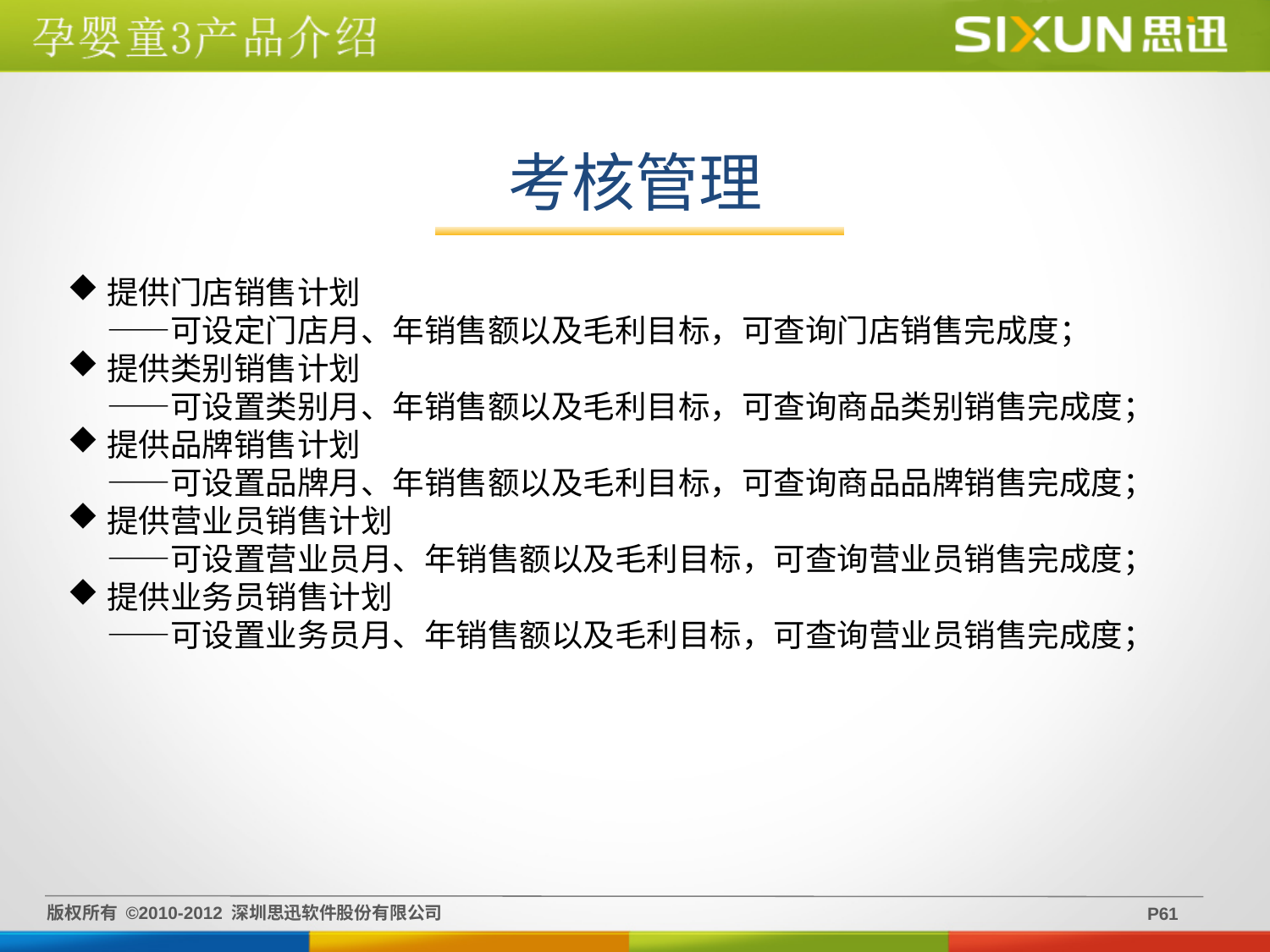

考核管理

提供门店销售计划
——可设定门店月、年销售额以及毛利目标，可查询门店销售完成度；
提供类别销售计划
——可设置类别月、年销售额以及毛利目标，可查询商品类别销售完成度；
提供品牌销售计划
——可设置品牌月、年销售额以及毛利目标，可查询商品品牌销售完成度；
提供营业员销售计划
——可设置营业员月、年销售额以及毛利目标，可查询营业员销售完成度；
提供业务员销售计划
——可设置业务员月、年销售额以及毛利目标，可查询营业员销售完成度；